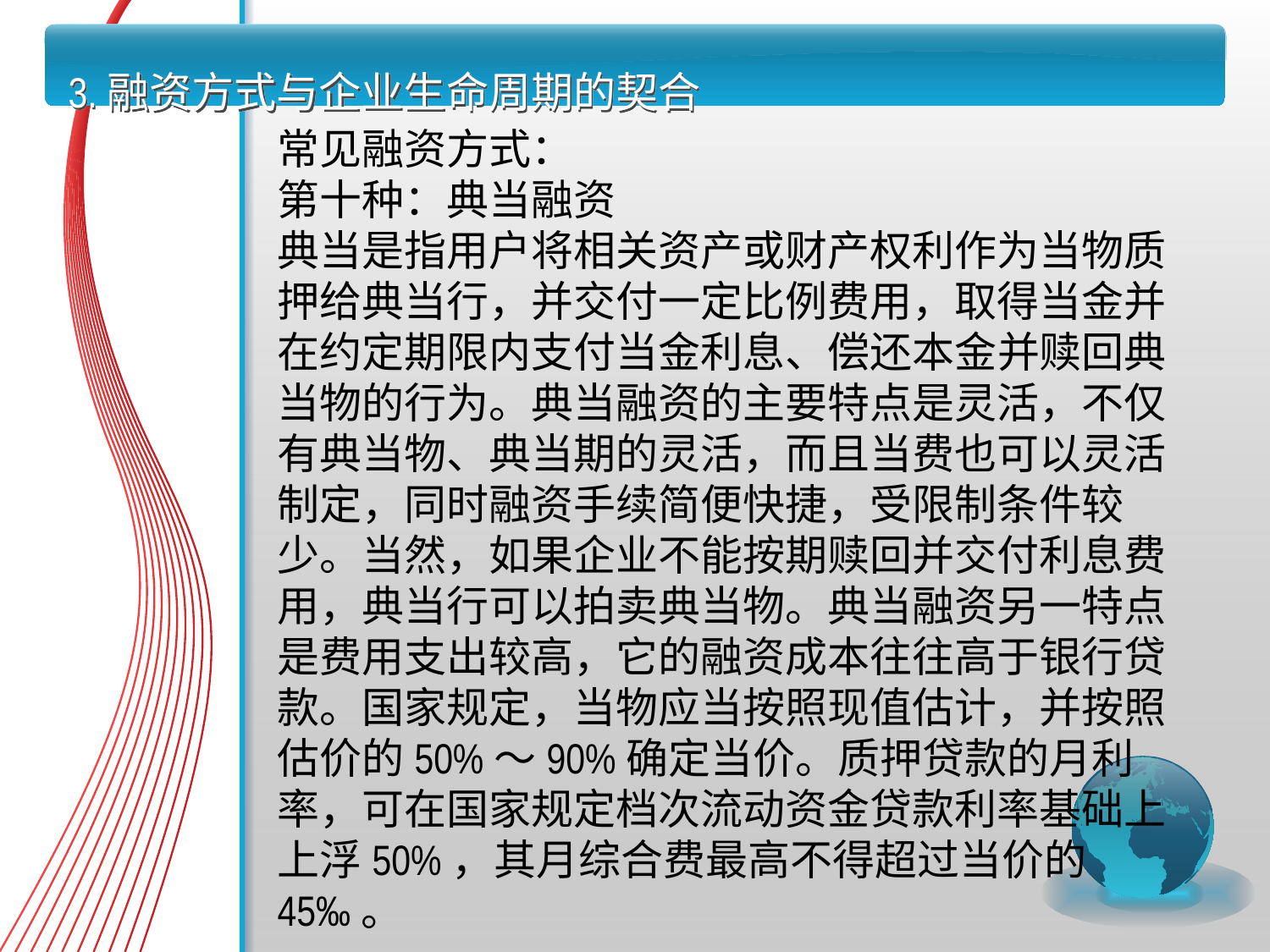

# 3.融资方式与企业生命周期的契合
常见融资方式：
第十种：典当融资
典当是指用户将相关资产或财产权利作为当物质押给典当行，并交付一定比例费用，取得当金并在约定期限内支付当金利息、偿还本金并赎回典当物的行为。典当融资的主要特点是灵活，不仅有典当物、典当期的灵活，而且当费也可以灵活制定，同时融资手续简便快捷，受限制条件较少。当然，如果企业不能按期赎回并交付利息费用，典当行可以拍卖典当物。典当融资另一特点是费用支出较高，它的融资成本往往高于银行贷款。国家规定，当物应当按照现值估计，并按照估价的50%～90%确定当价。质押贷款的月利率，可在国家规定档次流动资金贷款利率基础上上浮50%，其月综合费最高不得超过当价的45‰。